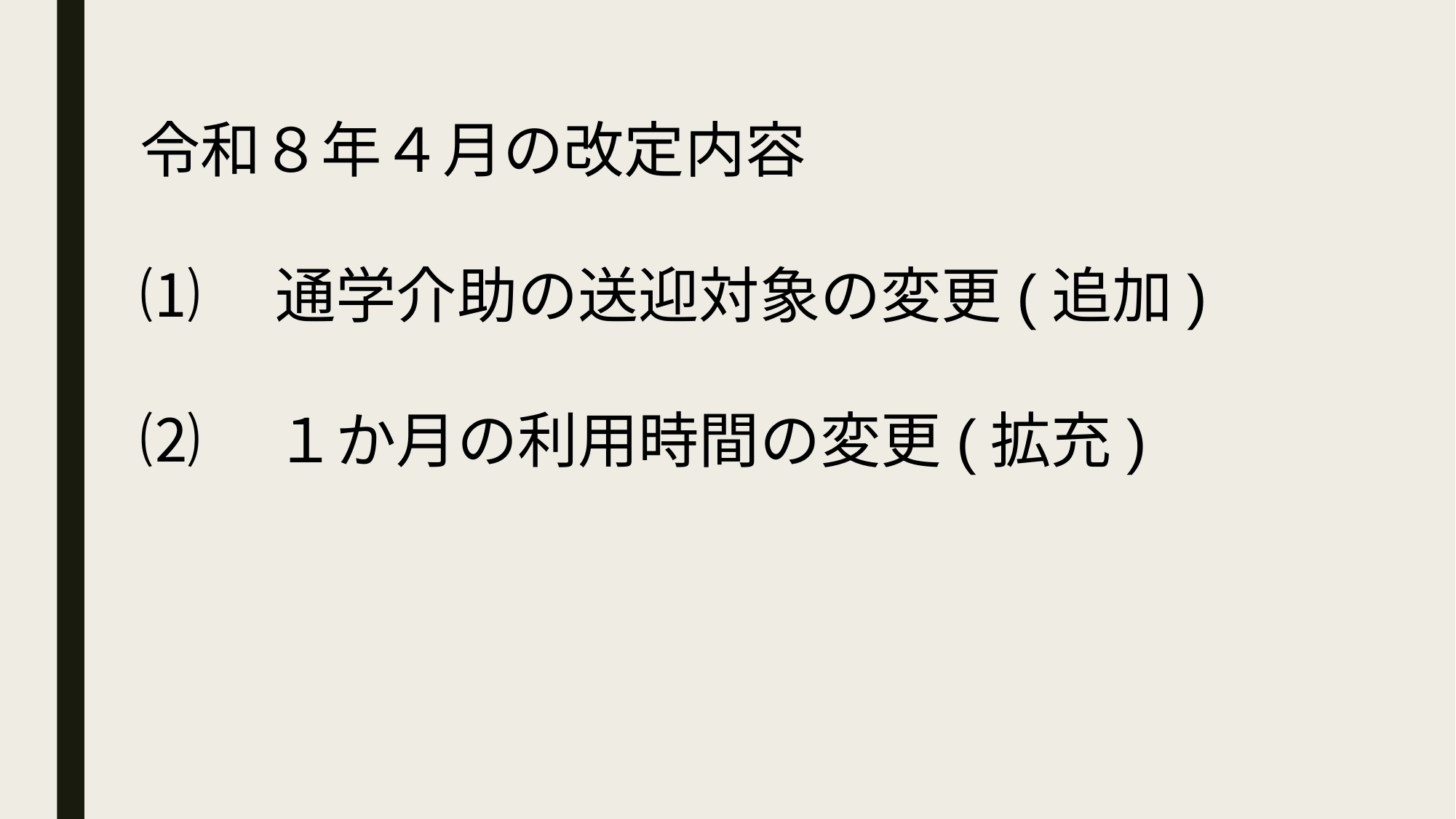

令和８年４月の改定内容

⑴　通学介助の送迎対象の変更(追加)

⑵　１か月の利用時間の変更(拡充)